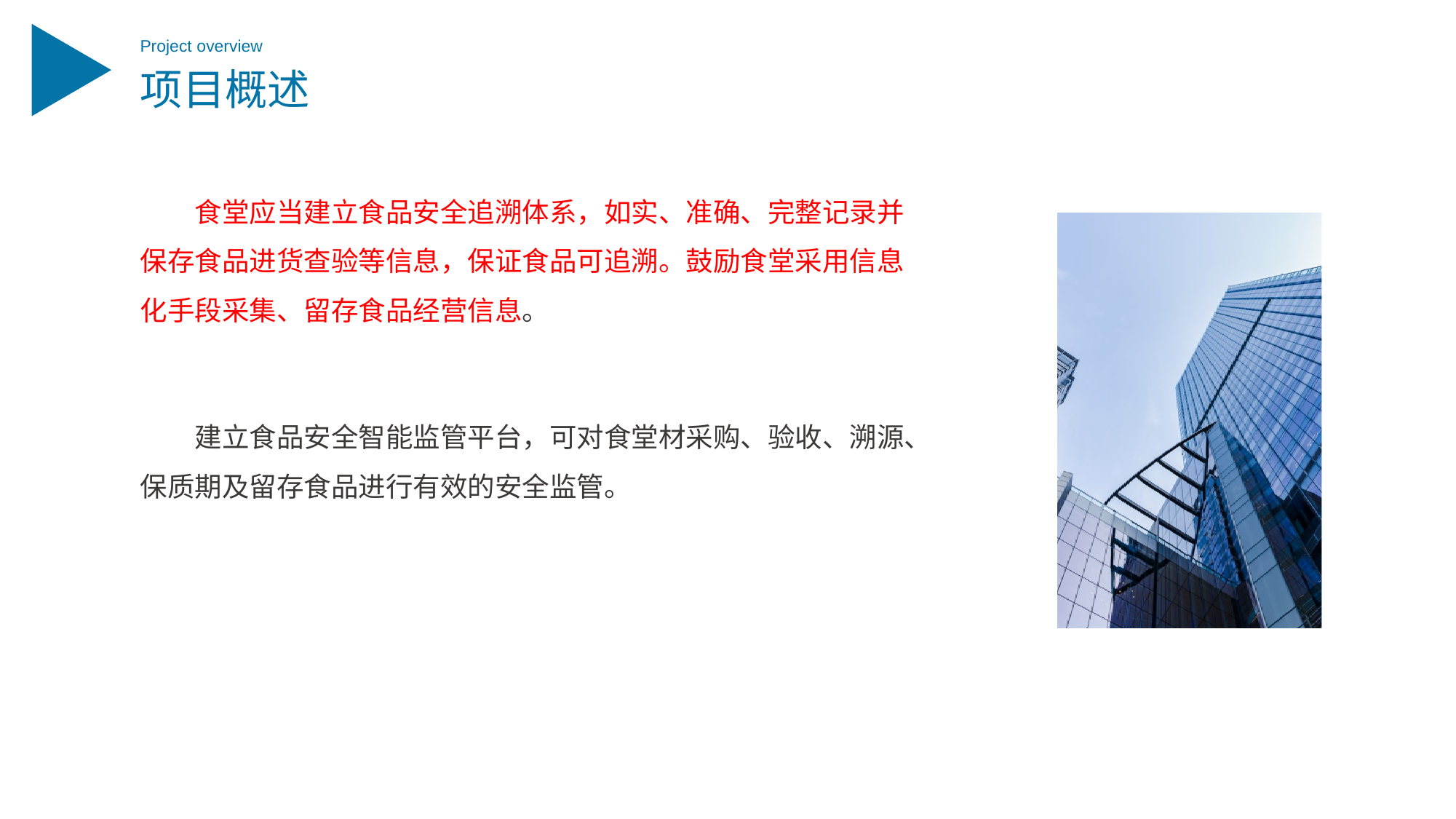

Project overview

项目概述
食堂应当建立食品安全追溯体系，如实、准确、完整记录并保存食品进货查验等信息，保证食品可追溯。鼓励食堂采用信息化手段采集、留存食品经营信息。

建立食品安全智能监管平台，可对食堂材采购、验收、溯源、保质期及留存食品进行有效的安全监管。